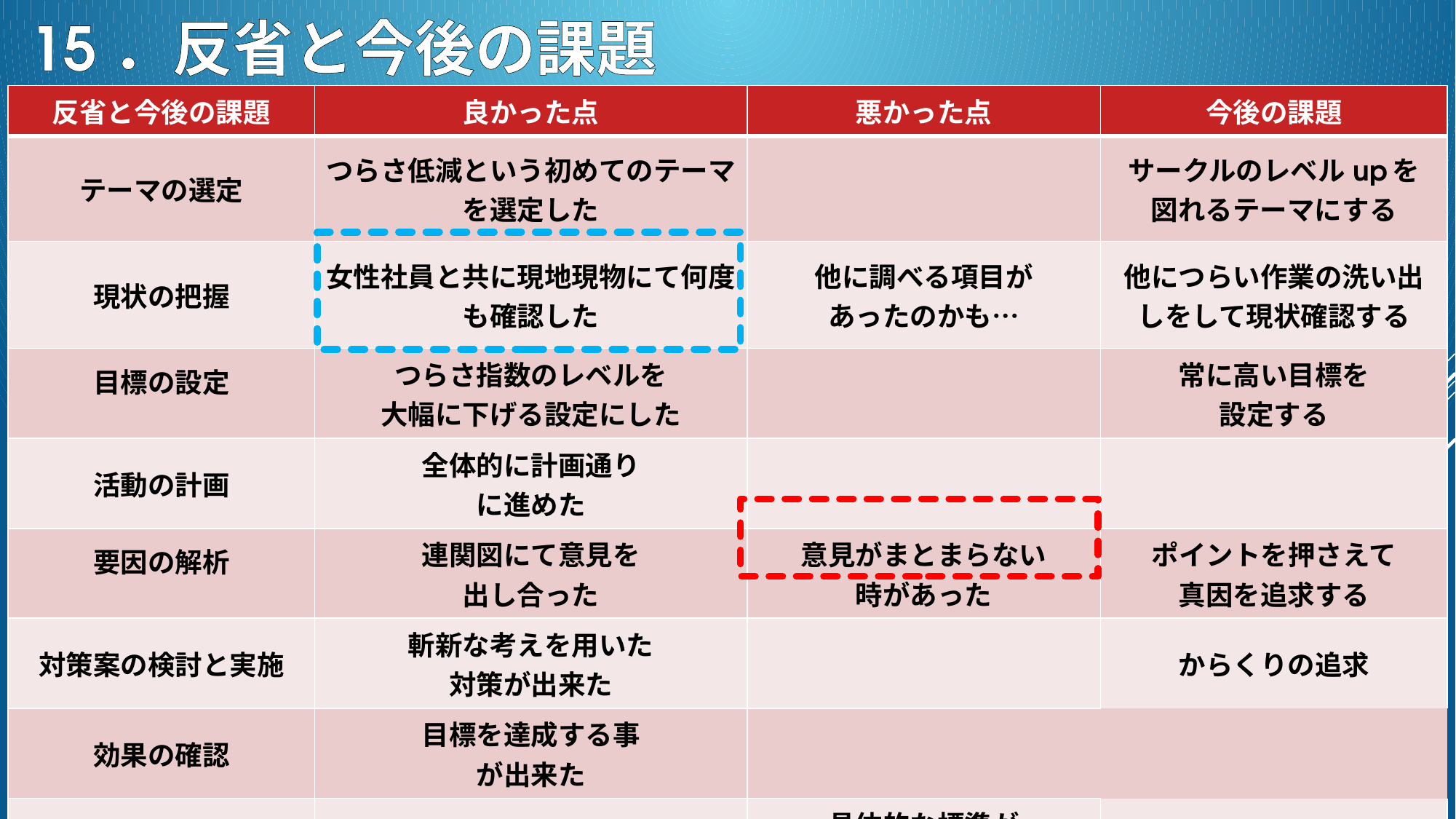

15．反省と今後の課題
| 反省と今後の課題 | 良かった点 | 悪かった点 | 今後の課題 |
| --- | --- | --- | --- |
| テーマの選定 | つらさ低減という初めてのテーマを選定した |  | サークルのレベルupを 図れるテーマにする |
| 現状の把握 | 女性社員と共に現地現物にて何度も確認した | 他に調べる項目が あったのかも… | 他につらい作業の洗い出しをして現状確認する |
| 目標の設定 | つらさ指数のレベルを 大幅に下げる設定にした |  | 常に高い目標を 設定する |
| 活動の計画 | 全体的に計画通り に進めた |  |  |
| 要因の解析 | 連関図にて意見を 出し合った | 意見がまとまらない 時があった | ポイントを押さえて 真因を追求する |
| 対策案の検討と実施 | 斬新な考えを用いた 対策が出来た |  | からくりの追求 |
| 効果の確認 | 目標を達成する事 が出来た |  |  |
| 標準化と管理の定着 |  | 具体的な標準が 出来なかった |  |